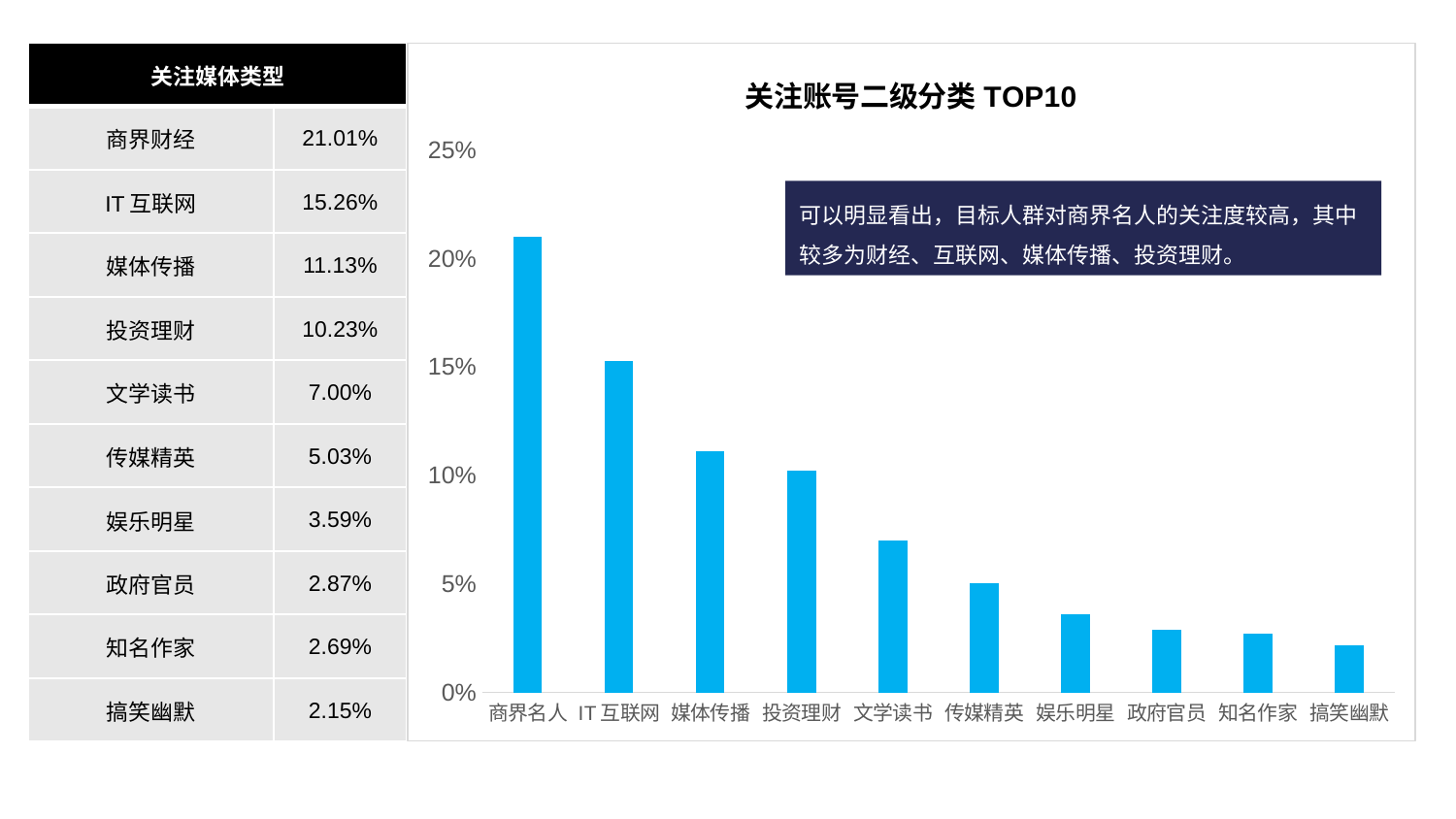

### Chart: 关注账号二级分类TOP10

| Category |  |
|---|---|
| 商界名人 | 0.210053859964093 |
| IT互联网 | 0.152603231597846 |
| 媒体传播 | 0.111310592459605 |
| 投资理财 | 0.102333931777379 |
| 文学读书 | 0.0700179533213645 |
| 传媒精英 | 0.0502692998204668 |
| 娱乐明星 | 0.0359066427289048 |
| 政府官员 | 0.0287253141831239 |
| 知名作家 | 0.0269299820466786 |
| 搞笑幽默 | 0.0215439856373429 |
| 关注媒体类型 |  |
| --- | --- |
| 商界财经 | 21.01% |
| IT互联网 | 15.26% |
| 媒体传播 | 11.13% |
| 投资理财 | 10.23% |
| 文学读书 | 7.00% |
| 传媒精英 | 5.03% |
| 娱乐明星 | 3.59% |
| 政府官员 | 2.87% |
| 知名作家 | 2.69% |
| 搞笑幽默 | 2.15% |
可以明显看出，目标人群对商界名人的关注度较高，其中较多为财经、互联网、媒体传播、投资理财。